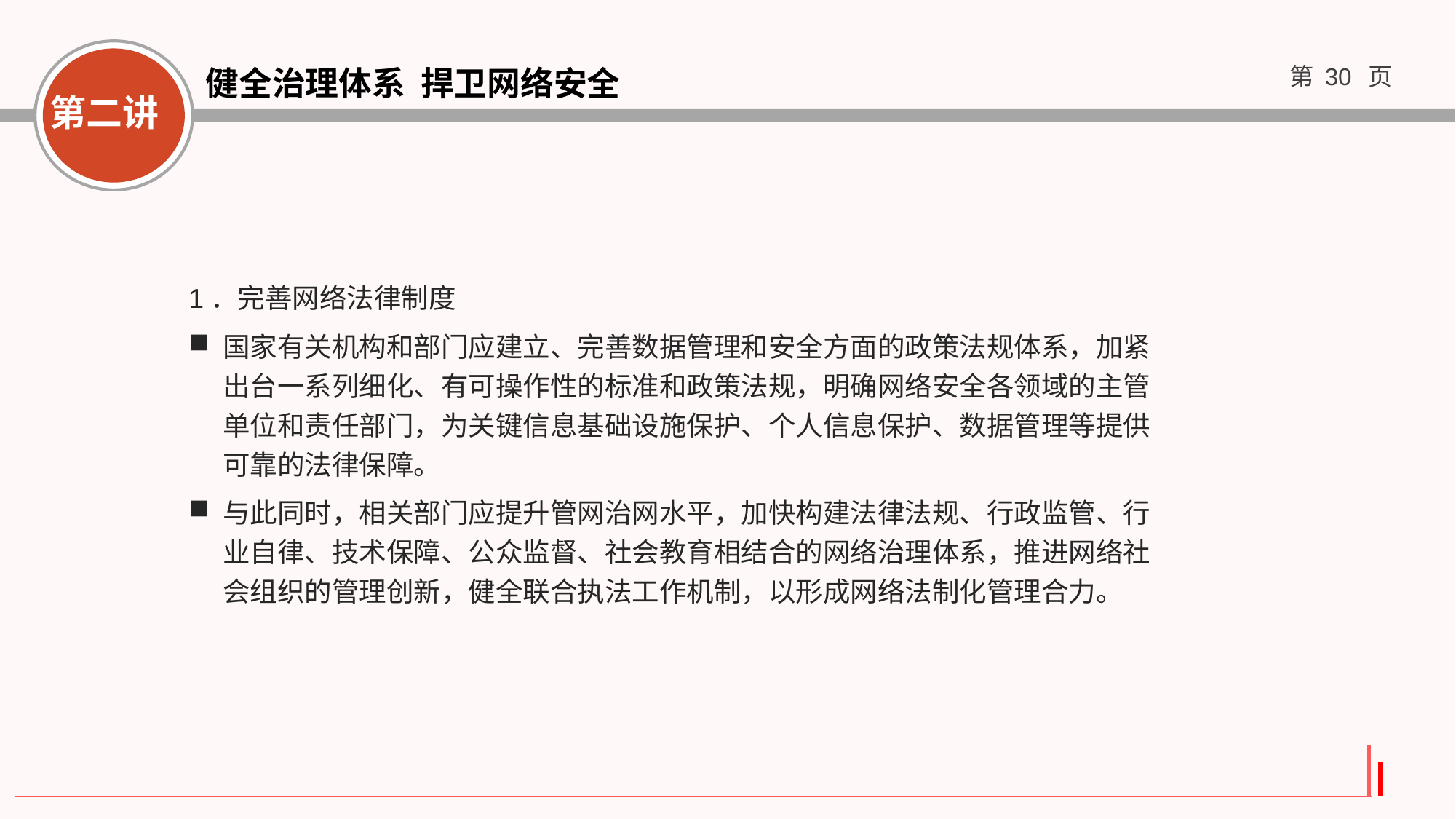

1．完善网络法律制度
国家有关机构和部门应建立、完善数据管理和安全方面的政策法规体系，加紧出台一系列细化、有可操作性的标准和政策法规，明确网络安全各领域的主管单位和责任部门，为关键信息基础设施保护、个人信息保护、数据管理等提供可靠的法律保障。
与此同时，相关部门应提升管网治网水平，加快构建法律法规、行政监管、行业自律、技术保障、公众监督、社会教育相结合的网络治理体系，推进网络社会组织的管理创新，健全联合执法工作机制，以形成网络法制化管理合力。